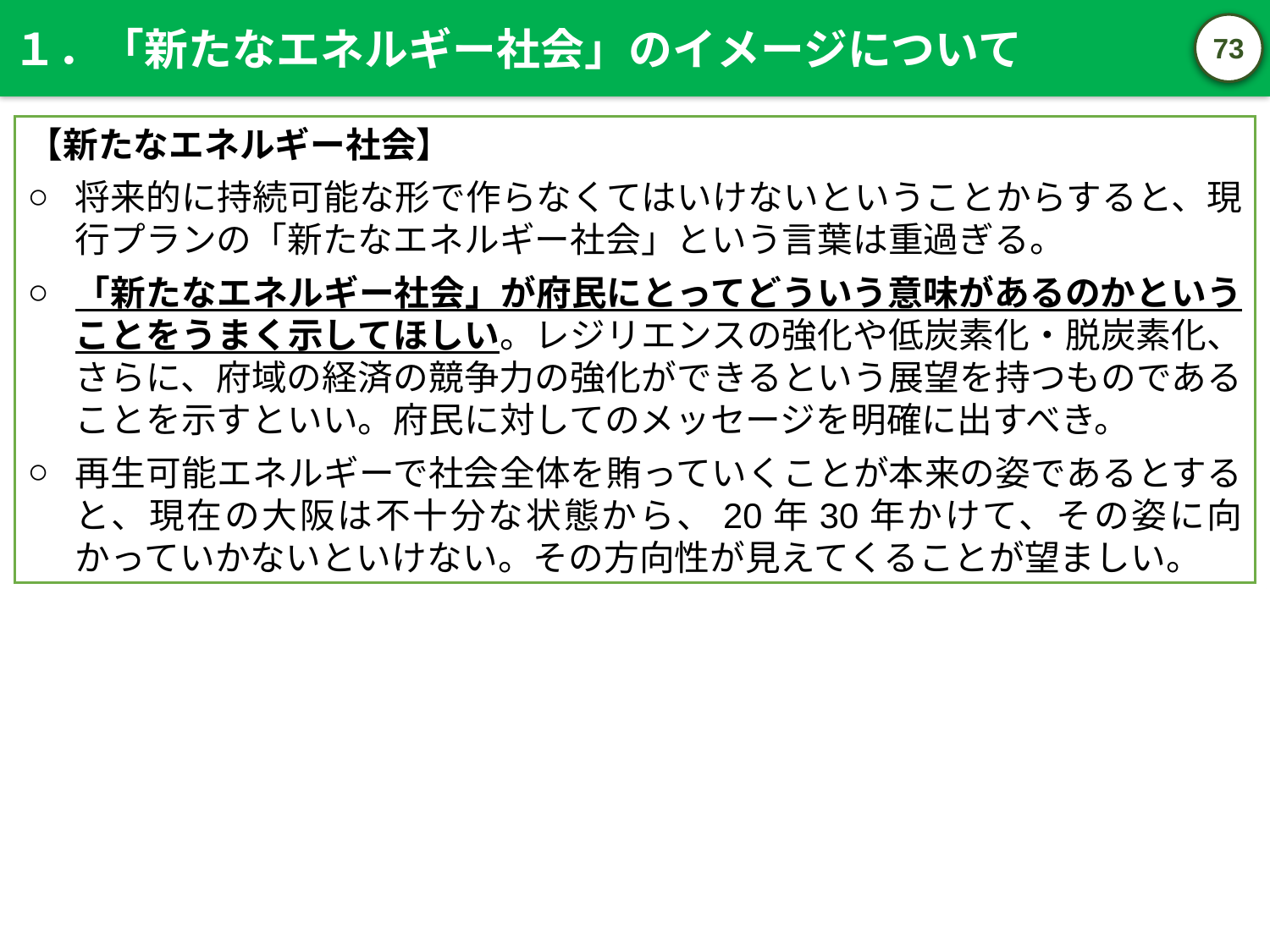

１．「新たなエネルギー社会」のイメージについて
73
【新たなエネルギー社会】
将来的に持続可能な形で作らなくてはいけないということからすると、現行プランの「新たなエネルギー社会」という言葉は重過ぎる。
「新たなエネルギー社会」が府民にとってどういう意味があるのかということをうまく示してほしい。レジリエンスの強化や低炭素化・脱炭素化、さらに、府域の経済の競争力の強化ができるという展望を持つものであることを示すといい。府民に対してのメッセージを明確に出すべき。
再生可能エネルギーで社会全体を賄っていくことが本来の姿であるとすると、現在の大阪は不十分な状態から、20年30年かけて、その姿に向かっていかないといけない。その方向性が見えてくることが望ましい。